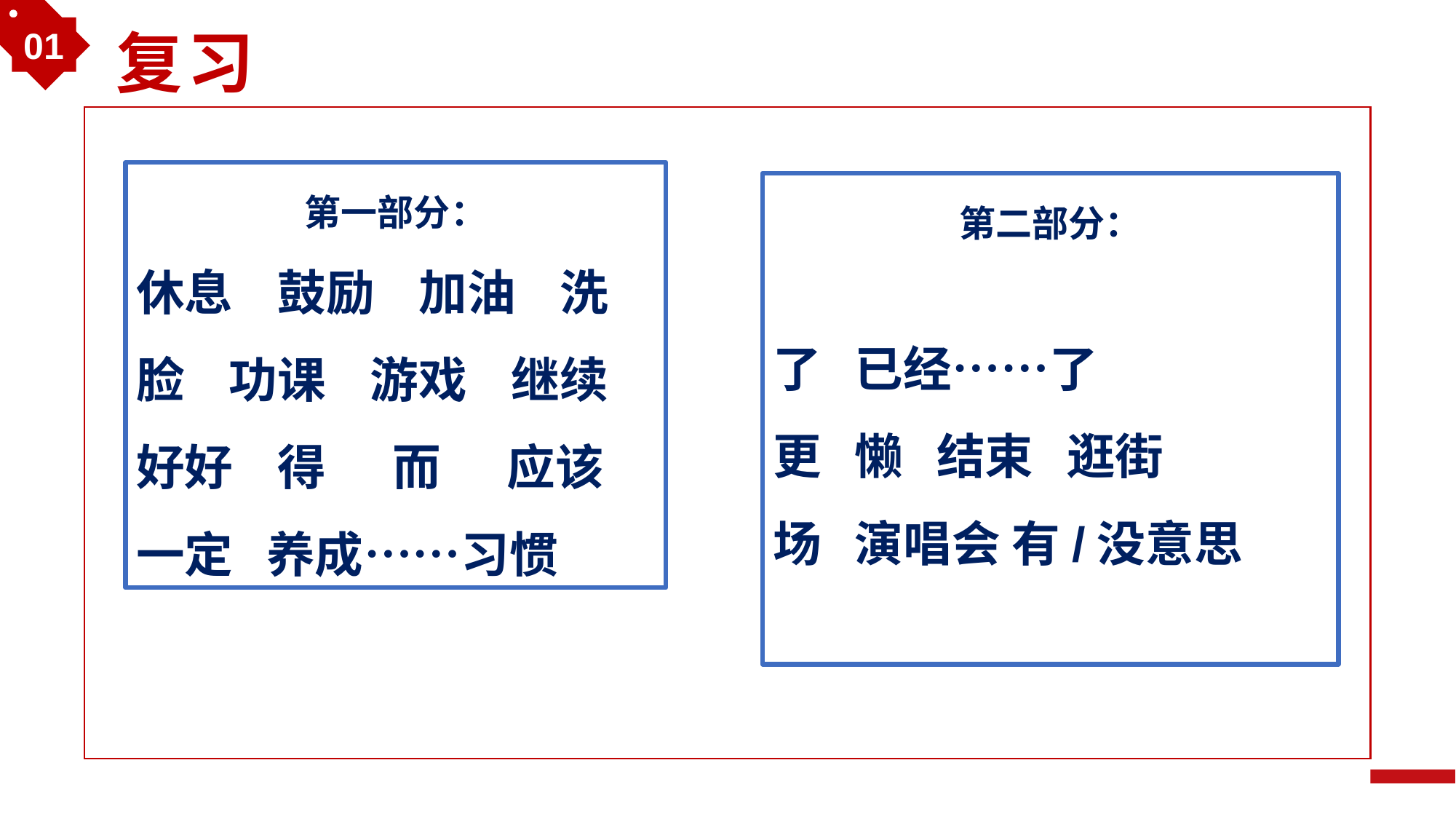

01
复习

第一部分：
休息    鼓励    加油    洗脸    功课    游戏    继续    好好    得      而      应该    一定   养成……习惯
第二部分：

了   已经……了
更   懒   结束   逛街
场   演唱会 有/没意思